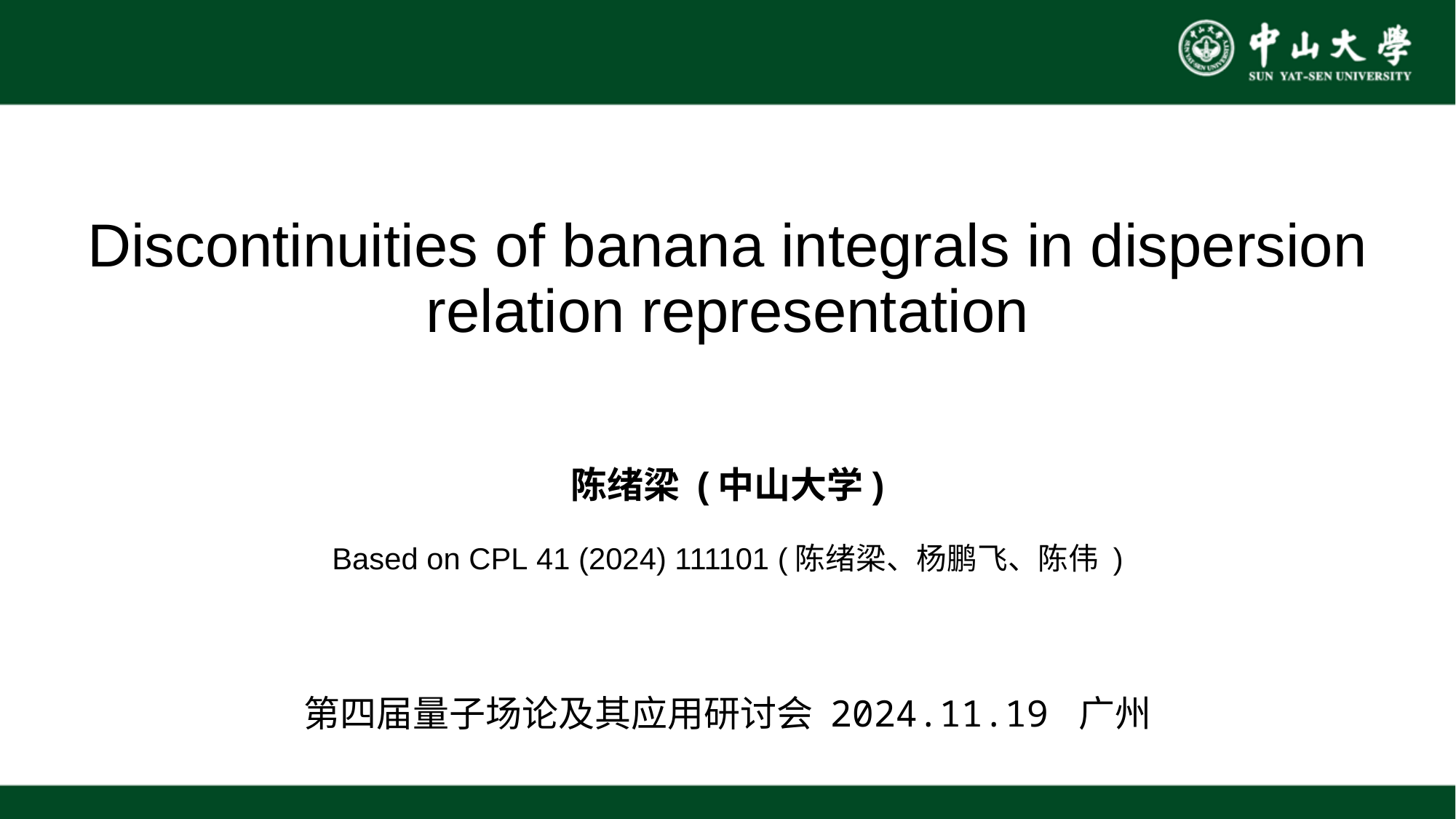

# Discontinuities of banana integrals in dispersion relation representation
陈绪梁 (中山大学)
Based on CPL 41 (2024) 111101 (陈绪梁、杨鹏飞、陈伟 )
第四届量子场论及其应用研讨会 2024.11.19 广州